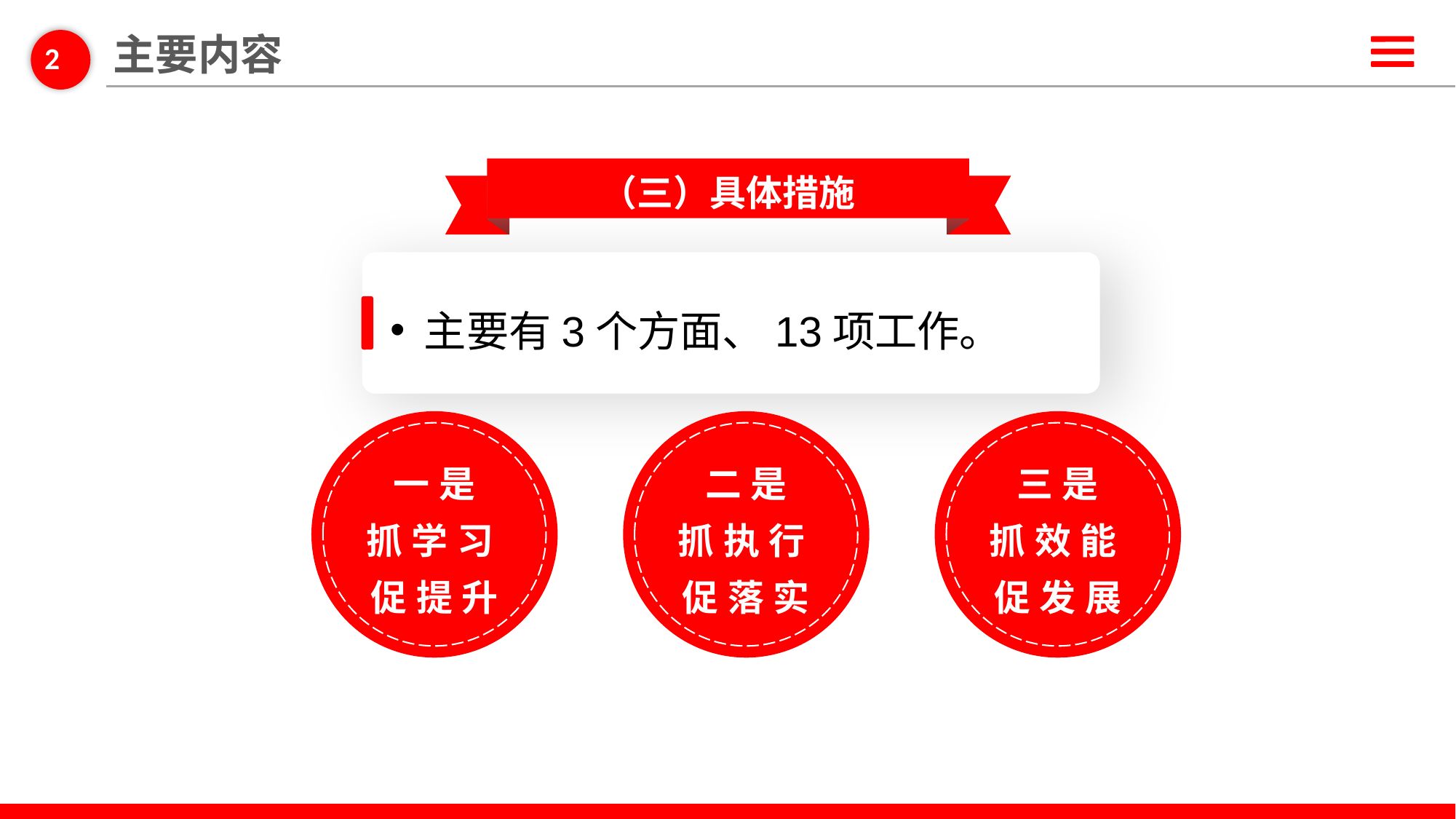

主要内容

2
（三）具体措施

主要有3个方面、13项工作。

一是
抓学习促提升

二是
抓执行促落实

三是
抓效能促发展